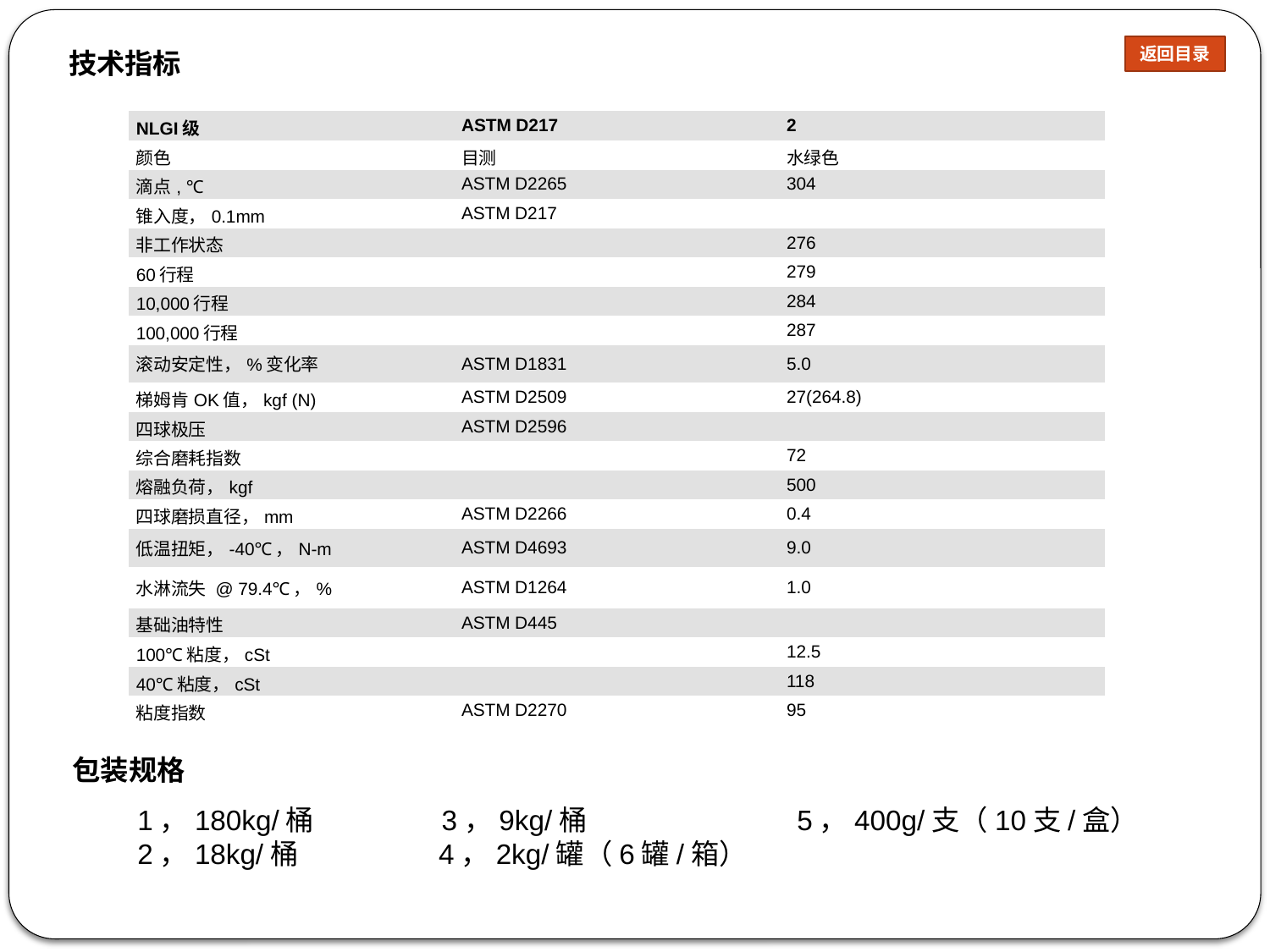

返回目录
技术指标
| NLGI级 | ASTM D217 | 2 |
| --- | --- | --- |
| 颜色 | 目测 | 水绿色 |
| 滴点, ℃ | ASTM D2265 | 304 |
| 锥入度，0.1mm | ASTM D217 |  |
| 非工作状态 |  | 276 |
| 60行程 |  | 279 |
| 10,000行程 |  | 284 |
| 100,000行程 |  | 287 |
| 滚动安定性，%变化率 | ASTM D1831 | 5.0 |
| 梯姆肯OK值，kgf (N) | ASTM D2509 | 27(264.8) |
| 四球极压 | ASTM D2596 |  |
| 综合磨耗指数 |  | 72 |
| 熔融负荷，kgf |  | 500 |
| 四球磨损直径，mm | ASTM D2266 | 0.4 |
| 低温扭矩，-40℃，N-m | ASTM D4693 | 9.0 |
| 水淋流失 @ 79.4℃，% | ASTM D1264 | 1.0 |
| 基础油特性 | ASTM D445 |  |
| 100℃粘度，cSt |  | 12.5 |
| 40℃粘度，cSt |  | 118 |
| 粘度指数 | ASTM D2270 | 95 |

包装规格
1，180kg/桶                   3，9kg/桶                                5，400g/支（10支/盒）
2，18kg/桶                     4，2kg/罐（6罐/箱）